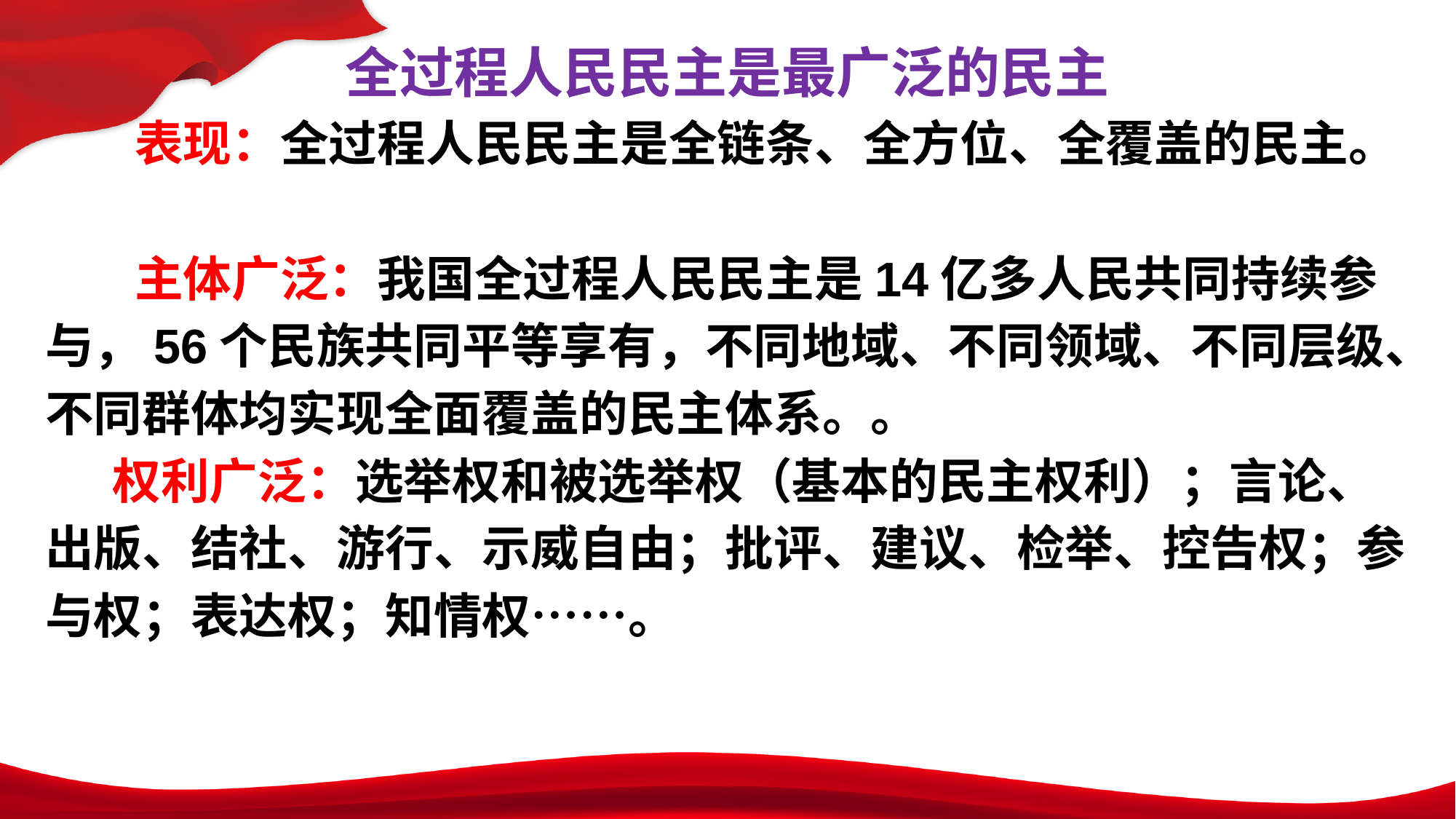

全过程人民民主是最广泛的民主
       表现：全过程人民民主是全链条、全方位、全覆盖的民主。

       主体广泛：我国全过程人民民主是14亿多人民共同持续参与，56个民族共同平等享有，不同地域、不同领域、不同层级、不同群体均实现全面覆盖的民主体系。。
     权利广泛：选举权和被选举权（基本的民主权利）；言论、出版、结社、游行、示威自由；批评、建议、检举、控告权；参与权；表达权；知情权……。